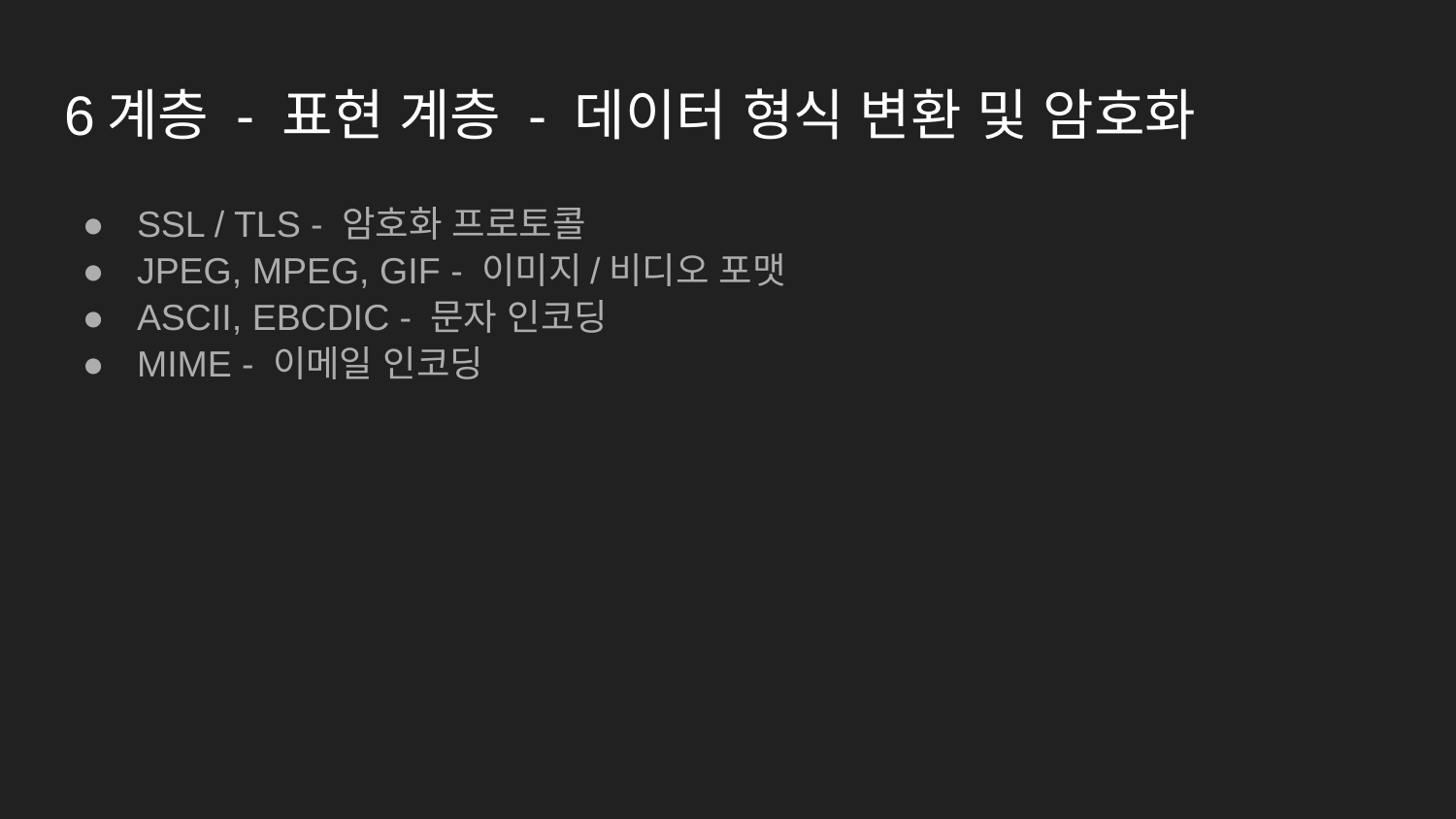

# 6계층 - 표현 계층 - 데이터 형식 변환 및 암호화
SSL / TLS - 암호화 프로토콜
JPEG, MPEG, GIF - 이미지/비디오 포맷
ASCII, EBCDIC - 문자 인코딩
MIME - 이메일 인코딩